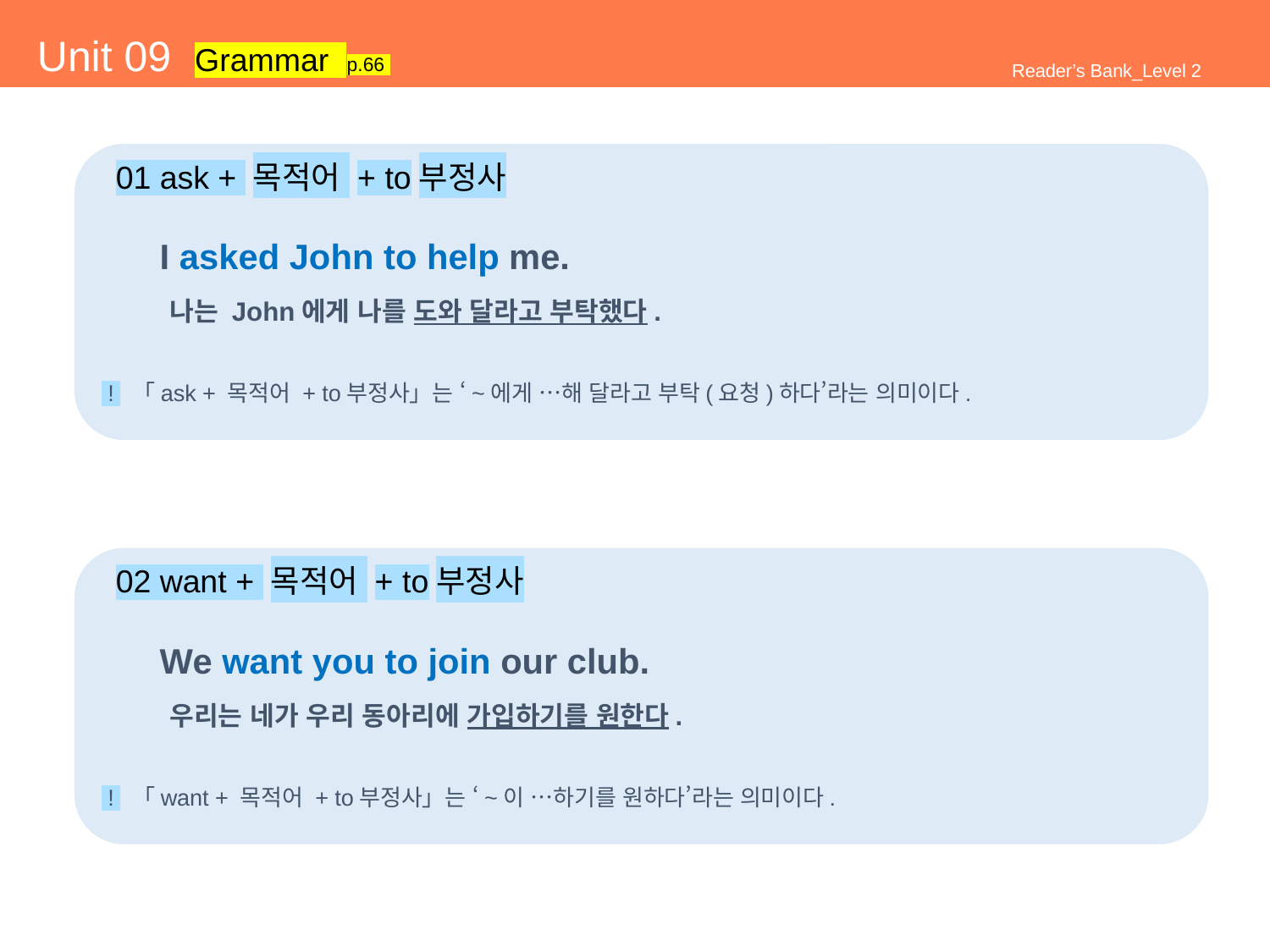

# Unit 09  Grammar  p.66
Reader’s Bank_Level 2

  01 ask + 목적어 + to부정사

      I asked John to help me.
      나는 John에게 나를 도와 달라고 부탁했다.

 !  「ask + 목적어 + to부정사」는 ‘~에게 …해 달라고 부탁(요청)하다’라는 의미이다.

  02 want + 목적어 + to부정사

      We want you to join our club.
      우리는 네가 우리 동아리에 가입하기를 원한다.

 !  「want + 목적어 + to부정사」는 ‘~이 …하기를 원하다’라는 의미이다.